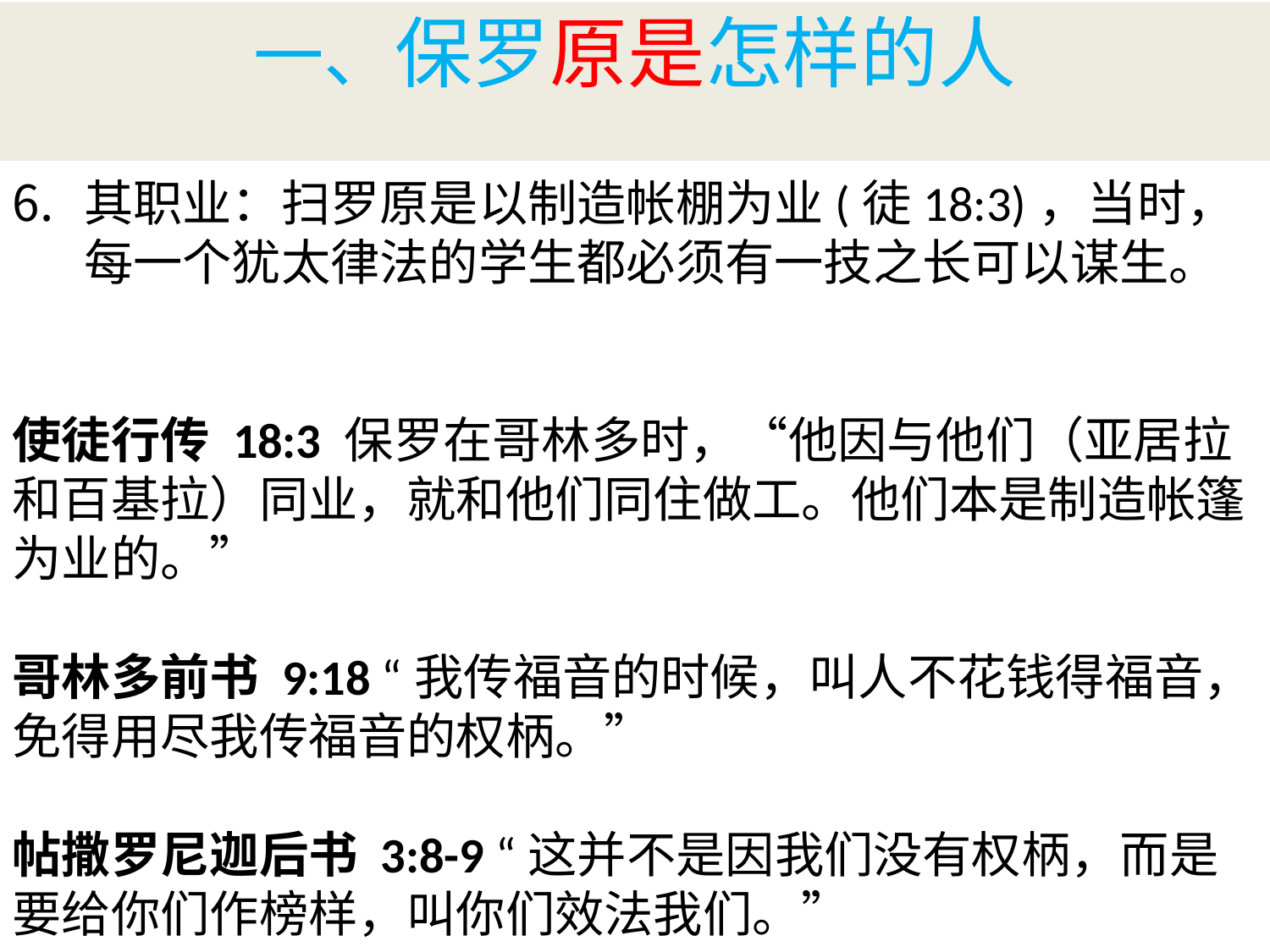

# 一、保罗原是怎样的人
其职业：扫罗原是以制造帐棚为业(徒18:3)，当时，每一个犹太律法的学生都必须有一技之长可以谋生。

使徒行传 18:3 保罗在哥林多时，“他因与他们（亚居拉和百基拉）同业，就和他们同住做工。他们本是制造帐篷为业的。”

哥林多前书 9:18 “我传福音的时候，叫人不花钱得福音，免得用尽我传福音的权柄。”

帖撒罗尼迦后书 3:8-9 “这并不是因我们没有权柄，而是要给你们作榜样，叫你们效法我们。”